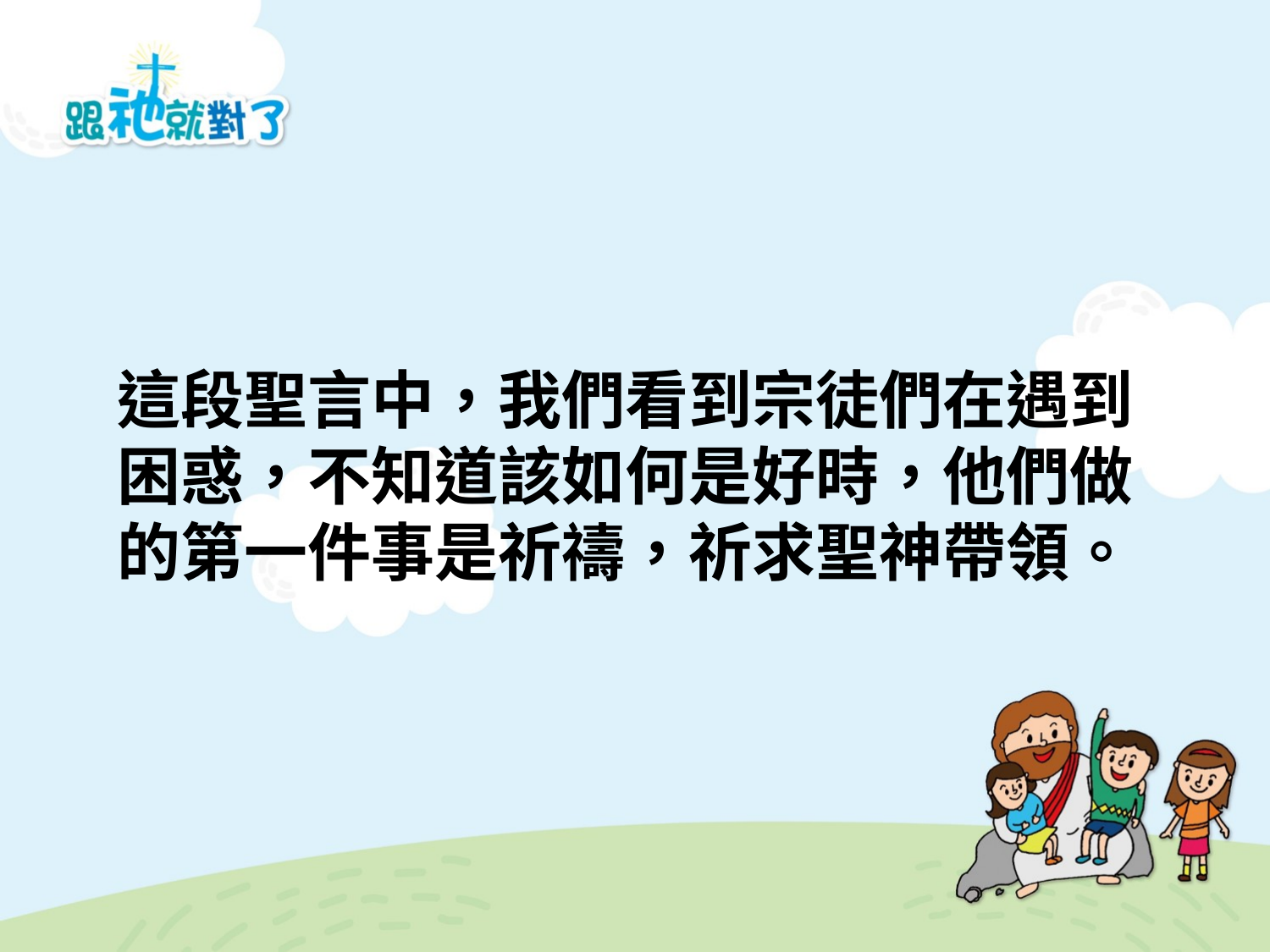

這段聖言中，我們看到宗徒們在遇到困惑，不知道該如何是好時，他們做的第一件事是祈禱，祈求聖神帶領。